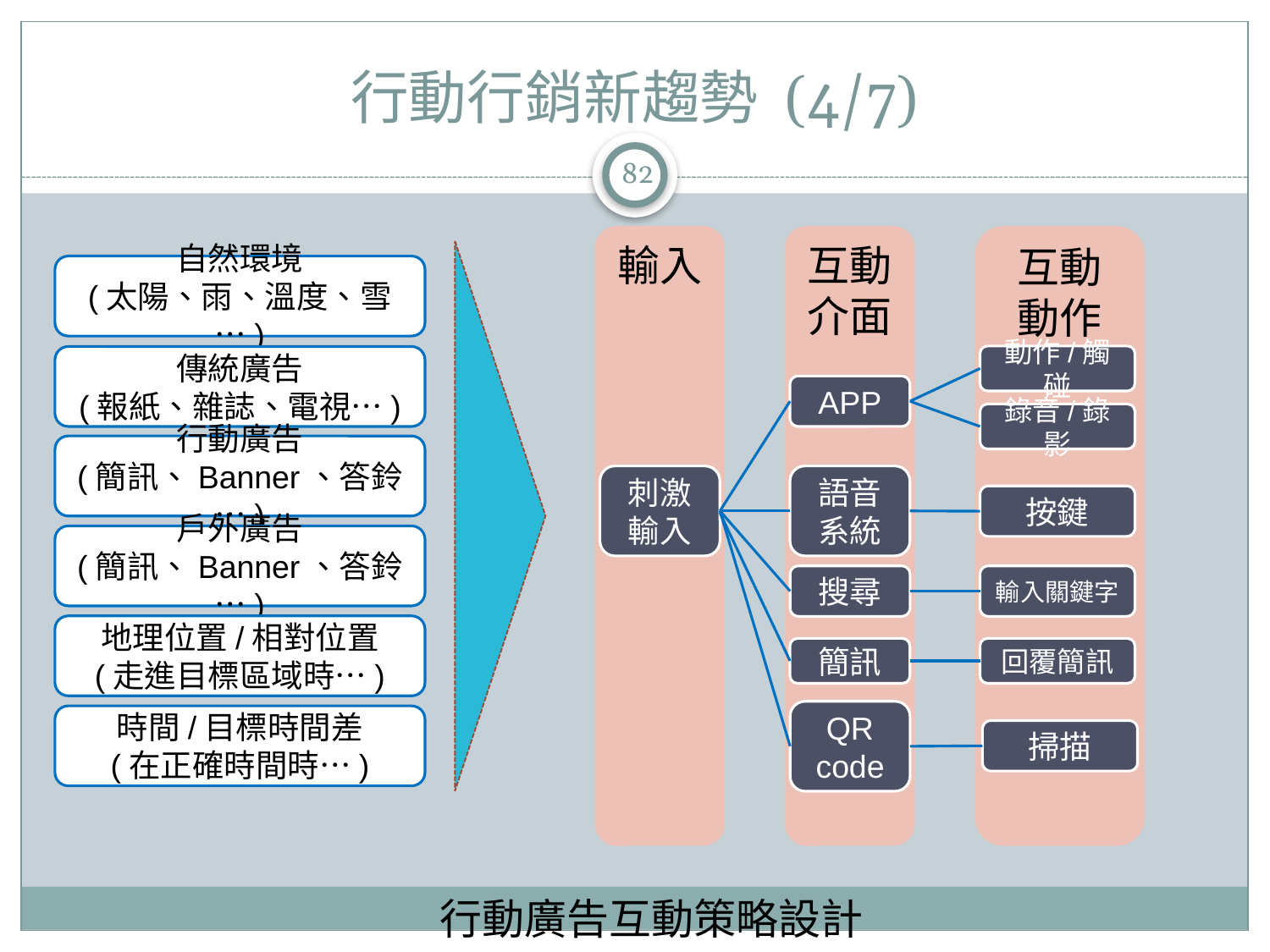

# 行動行銷新趨勢 (4/7)
82
輸入
互動介面
互動
動作
自然環境
(太陽、雨、溫度、雪…)
動作/觸碰
傳統廣告
(報紙、雜誌、電視…)
APP
錄音/錄影
行動廣告
(簡訊、Banner、答鈴…)
刺激輸入
語音系統

按鍵
戶外廣告
(簡訊、Banner、答鈴…)
搜尋
輸入關鍵字
地理位置/相對位置
(走進目標區域時…)
簡訊
回覆簡訊
QR code
時間/目標時間差
(在正確時間時…)
掃描
行動廣告互動策略設計